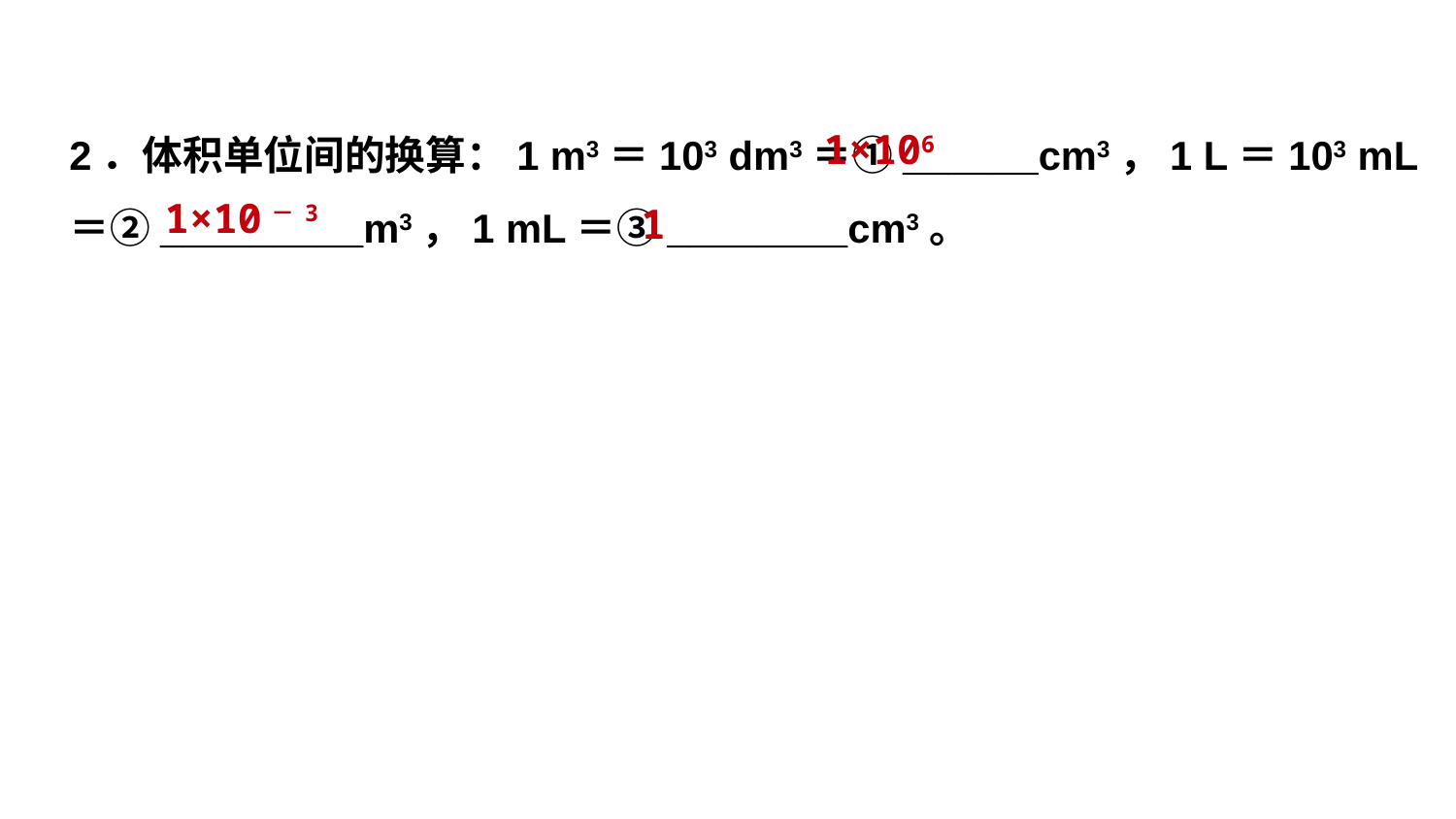

2．体积单位间的换算：1 m3＝103 dm3＝①______cm3，1 L＝103 mL
＝②_________m3，1 mL＝③________cm3。
1×106
1×10－3
1